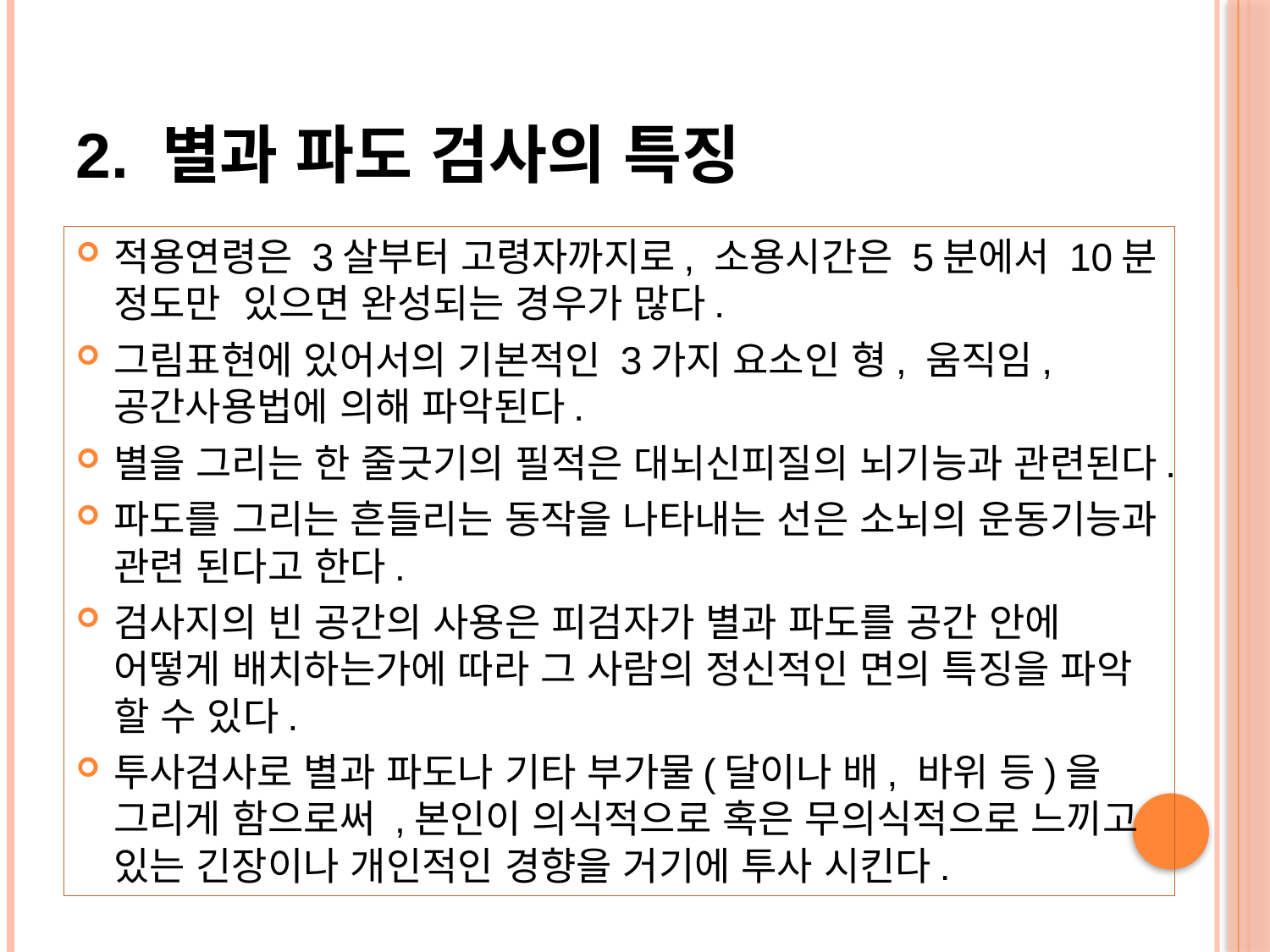

# 2. 별과 파도 검사의 특징
적용연령은 3살부터 고령자까지로, 소용시간은 5분에서 10분 정도만  있으면 완성되는 경우가 많다.
그림표현에 있어서의 기본적인 3가지 요소인 형, 움직임, 공간사용법에 의해 파악된다.
별을 그리는 한 줄긋기의 필적은 대뇌신피질의 뇌기능과 관련된다.
파도를 그리는 흔들리는 동작을 나타내는 선은 소뇌의 운동기능과 관련 된다고 한다.
검사지의 빈 공간의 사용은 피검자가 별과 파도를 공간 안에 어떻게 배치하는가에 따라 그 사람의 정신적인 면의 특징을 파악 할 수 있다.
투사검사로 별과 파도나 기타 부가물(달이나 배, 바위 등)을 그리게 함으로써 ,본인이 의식적으로 혹은 무의식적으로 느끼고 있는 긴장이나 개인적인 경향을 거기에 투사 시킨다.